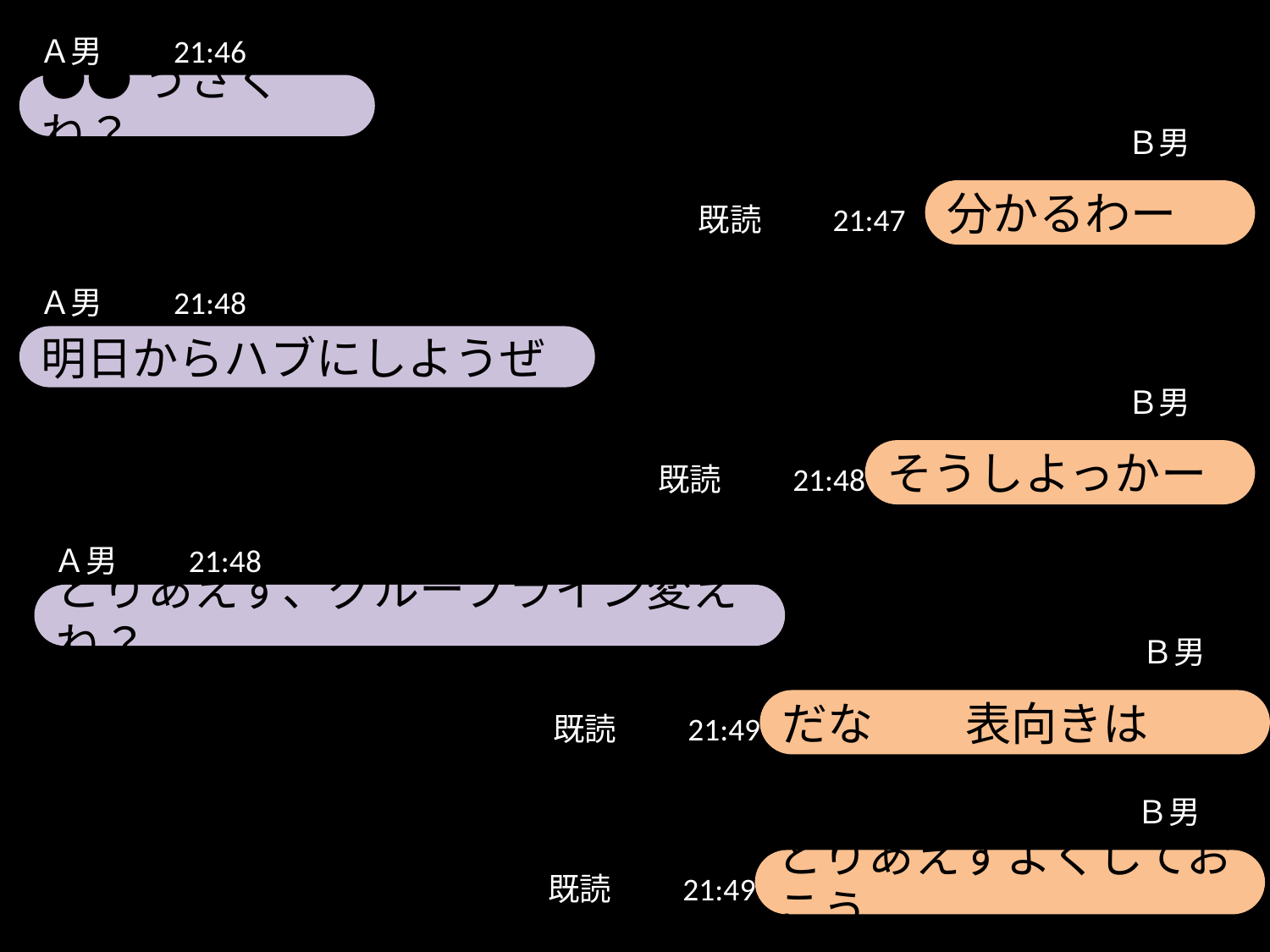

Ａ男　　21:46
●●うざくね？
Ｂ男
分かるわー
既読　　21:47
Ａ男　　21:48
明日からハブにしようぜ
Ｂ男
そうしよっかー
既読　　21:48
Ａ男　　21:48
とりあえず、グループライン変えね？
Ｂ男
だな　　表向きは
既読　　21:49
Ｂ男
とりあえずよくしておこう
既読　　21:49